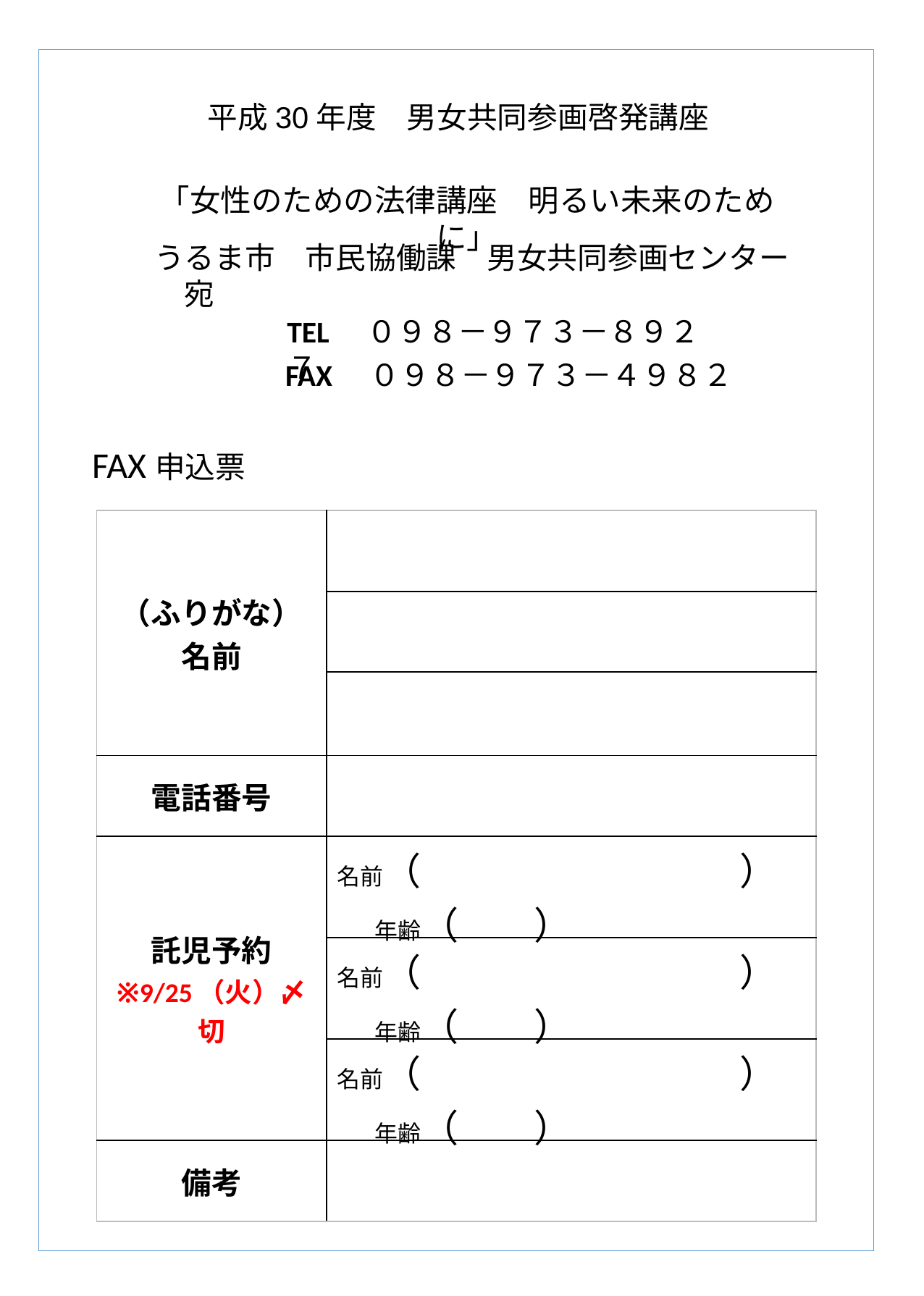

# 平成30年度　男女共同参画啓発講座
「女性のための法律講座　明るい未来のために」
うるま市　市民協働課　男女共同参画センター　宛
TEL　０９８－９７３－８９２７
FAX　０９８－９７３－４９８２
FAX申込票
| （ふりがな） 名前 |  |
| --- | --- |
|  |  |
|  |  |
| 電話番号 |  |
| 託児予約 ※9/25（火）〆切 | 名前（　　 　　　 　　　）　年齢（　　） |
|  | 名前（　　　　 　　　 　）　年齢（　　） |
|  | 名前（　　　　 　　　　）　年齢（　　） |
| 備考 |  |